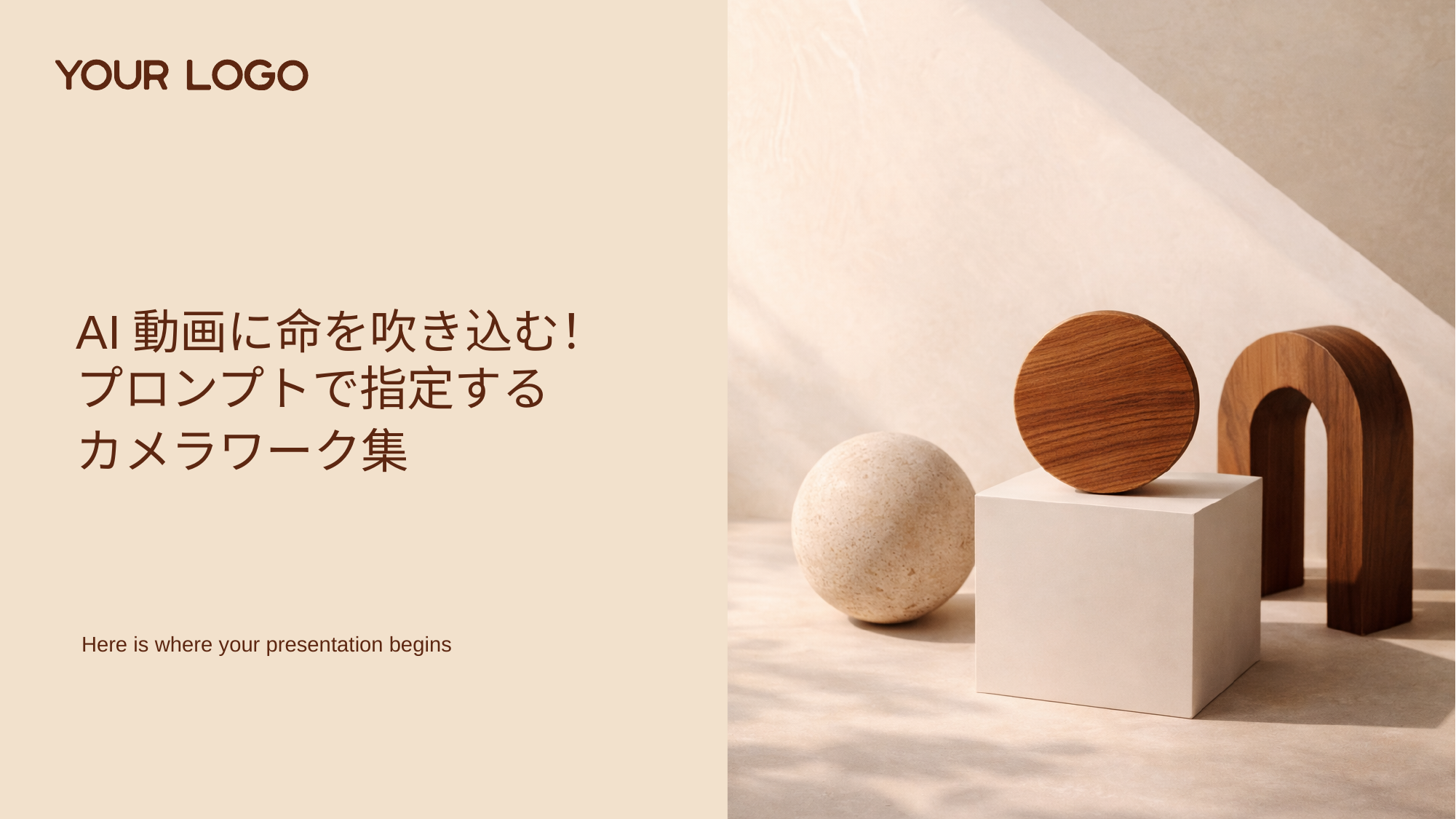

AI動画に命を吹き込む！
プロンプトで指定する
カメラワーク集
Here is where your presentation begins